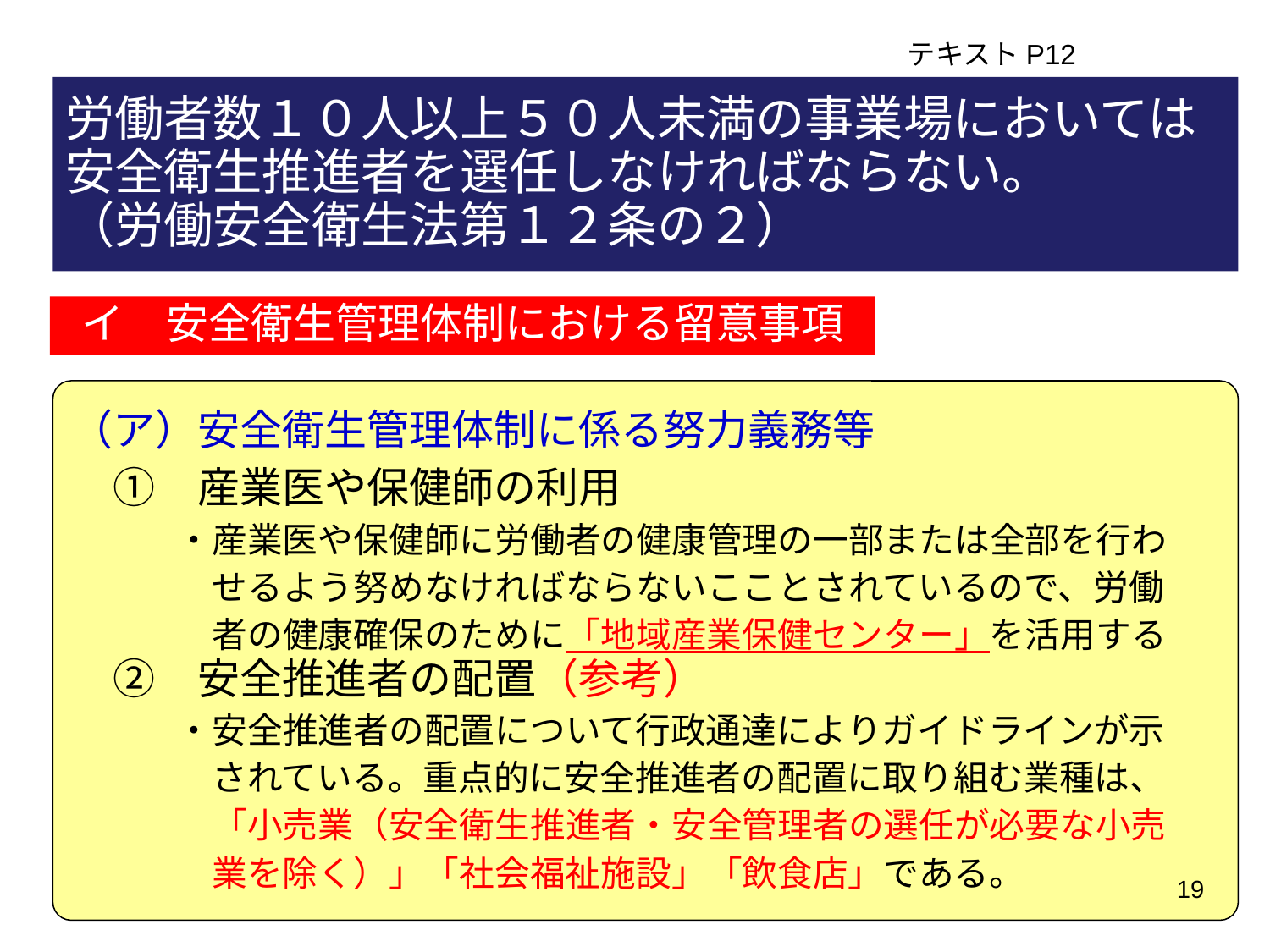

テキストP12
労働者数１０人以上５０人未満の事業場においては
安全衛生推進者を選任しなければならない。
（労働安全衛生法第１２条の２）
イ　安全衛生管理体制における留意事項
（ア）安全衛生管理体制に係る努力義務等
　①　産業医や保健師の利用
　　　・産業医や保健師に労働者の健康管理の一部または全部を行わ
　　　　せるよう努めなければならないこことされているので、労働
　　　　者の健康確保のために「地域産業保健センター」を活用する
　②　安全推進者の配置（参考）
　　　・安全推進者の配置について行政通達によりガイドラインが示
　　　　されている。重点的に安全推進者の配置に取り組む業種は、
　　　　「小売業（安全衛生推進者・安全管理者の選任が必要な小売
　　　　業を除く）」「社会福祉施設」「飲食店」である。
19